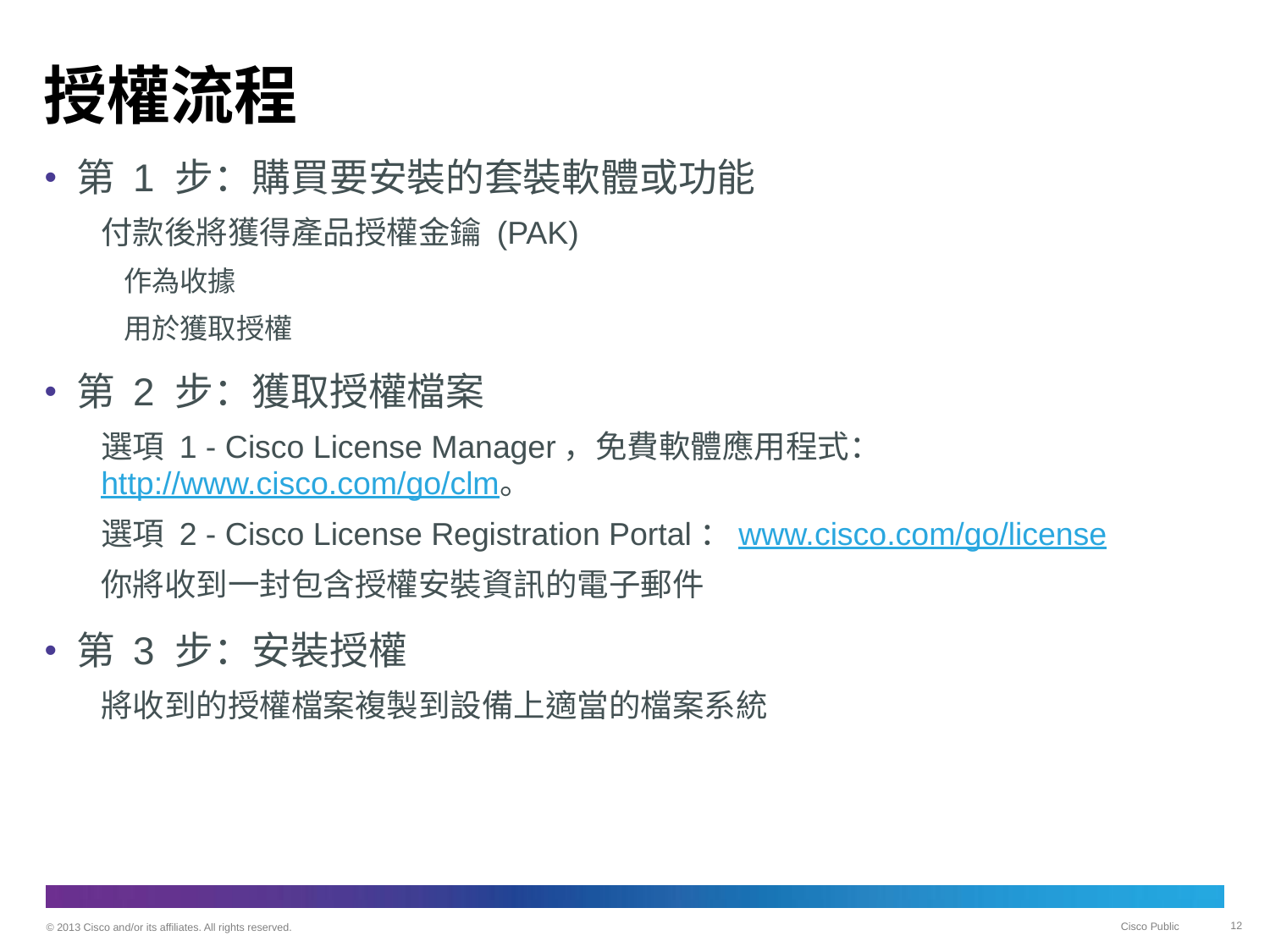

# 授權流程
第 1 步：購買要安裝的套裝軟體或功能
付款後將獲得產品授權金鑰 (PAK)
作為收據
用於獲取授權
第 2 步：獲取授權檔案
選項 1 - Cisco License Manager，免費軟體應用程式： 
http://www.cisco.com/go/clm。
選項 2 - Cisco License Registration Portal：www.cisco.com/go/license
你將收到一封包含授權安裝資訊的電子郵件
第 3 步：安裝授權
將收到的授權檔案複製到設備上適當的檔案系統